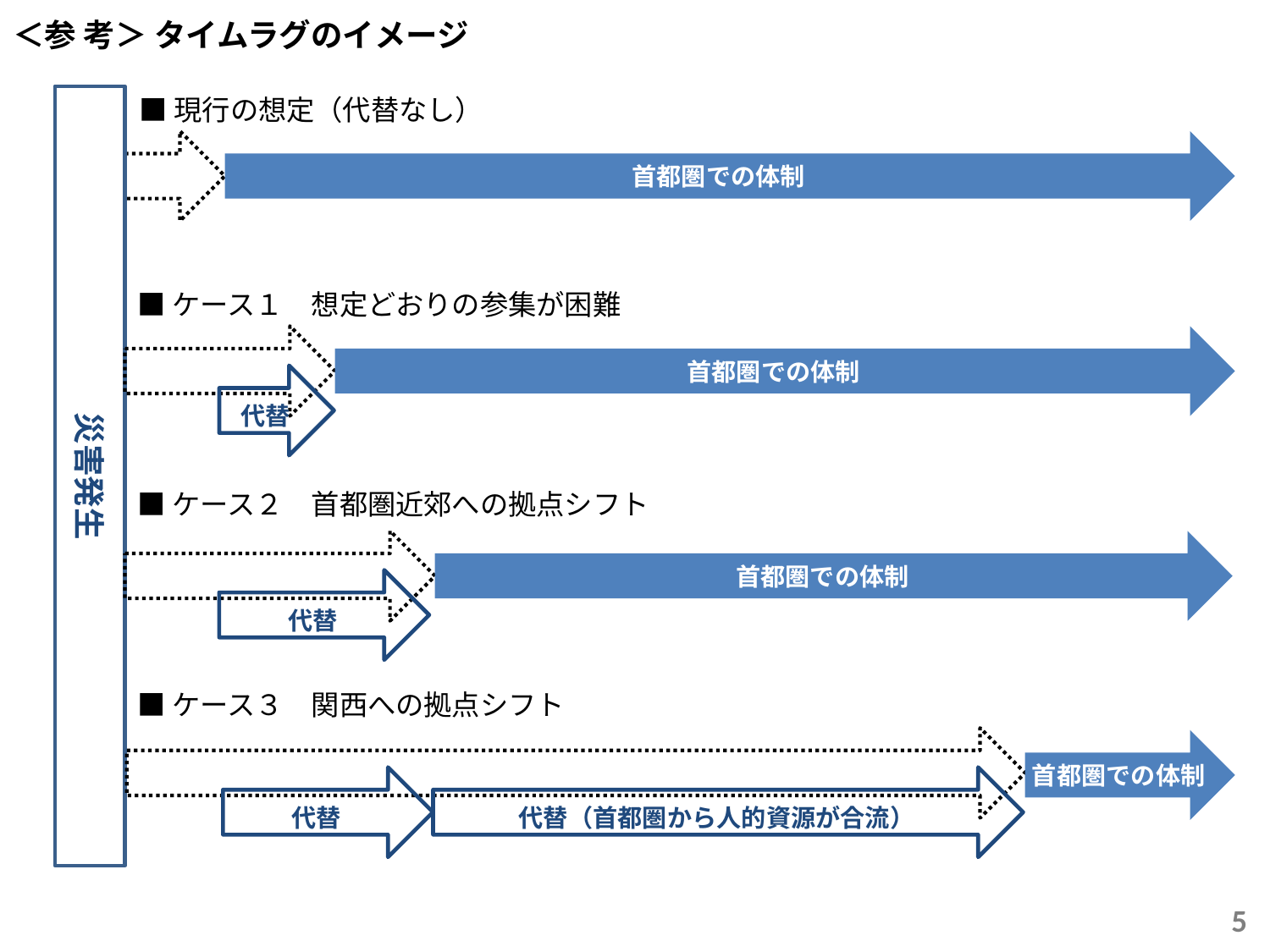

＜参 考＞ タイムラグのイメージ
災害発生
■現行の想定（代替なし）

首都圏での体制
■ケース１　想定どおりの参集が困難

首都圏での体制
代替
■ケース２　首都圏近郊への拠点シフト

首都圏での体制
代替
■ケース３　関西への拠点シフト

首都圏での体制
代替
代替（首都圏から人的資源が合流）
5